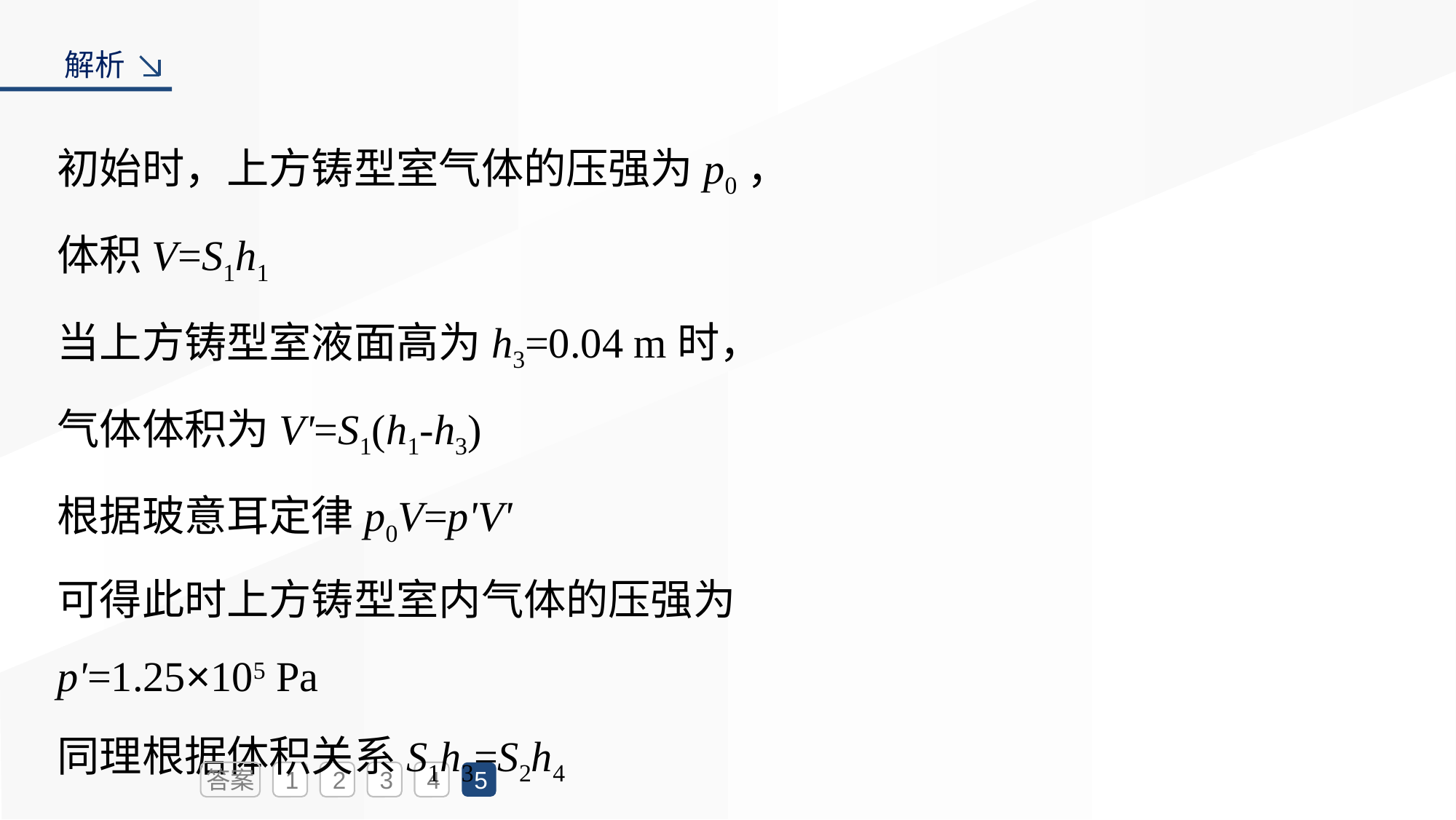

解析

初始时，上方铸型室气体的压强为p0，
体积V=S1h1
当上方铸型室液面高为h3=0.04 m时，
气体体积为V'=S1(h1-h3)
根据玻意耳定律p0V=p'V'
可得此时上方铸型室内气体的压强为
p'=1.25×105 Pa
同理根据体积关系S1h3=S2h4
答案
1
2
3
4
5